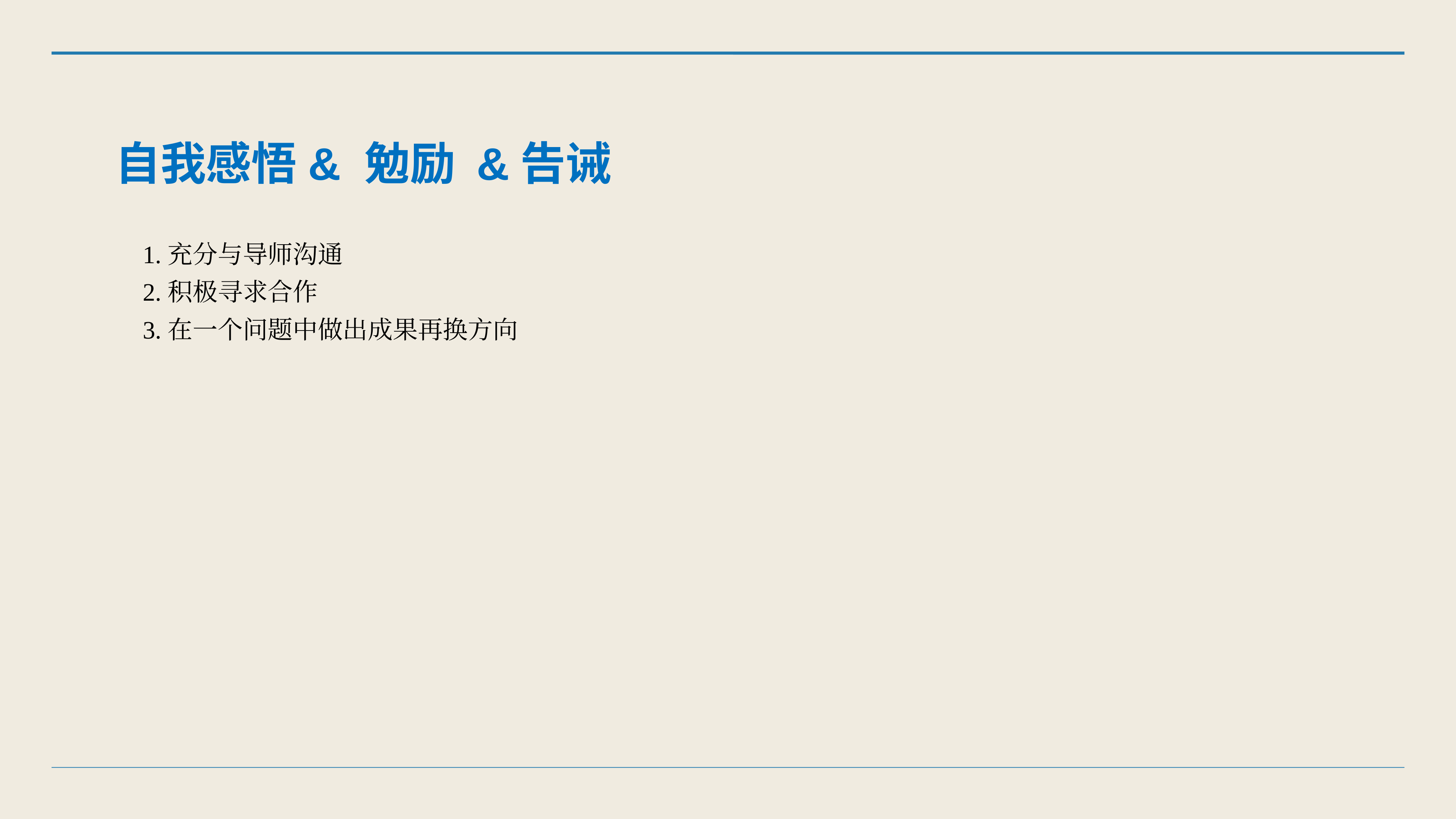

自我感悟& 勉励 &告诫
1.充分与导师沟通
2.积极寻求合作
3.在一个问题中做出成果再换方向